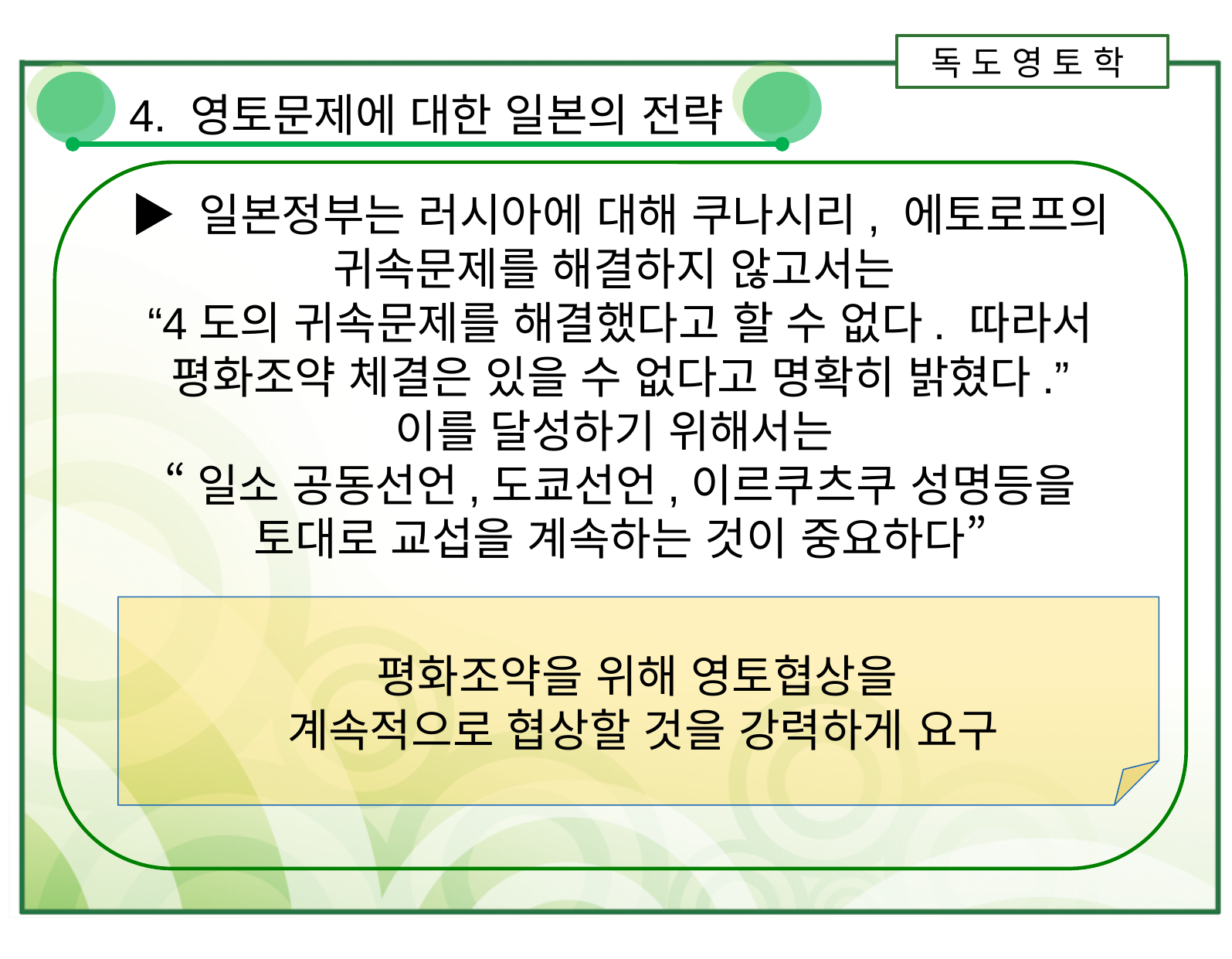

독 도 영 토 학

4. 영토문제에 대한 일본의 전략

▶ 일본정부는 러시아에 대해 쿠나시리, 에토로프의 귀속문제를 해결하지 않고서는
“4도의 귀속문제를 해결했다고 할 수 없다. 따라서 평화조약 체결은 있을 수 없다고 명확히 밝혔다.”
이를 달성하기 위해서는
“일소 공동선언,도쿄선언,이르쿠츠쿠 성명등을 토대로 교섭을 계속하는 것이 중요하다”

평화조약을 위해 영토협상을
계속적으로 협상할 것을 강력하게 요구